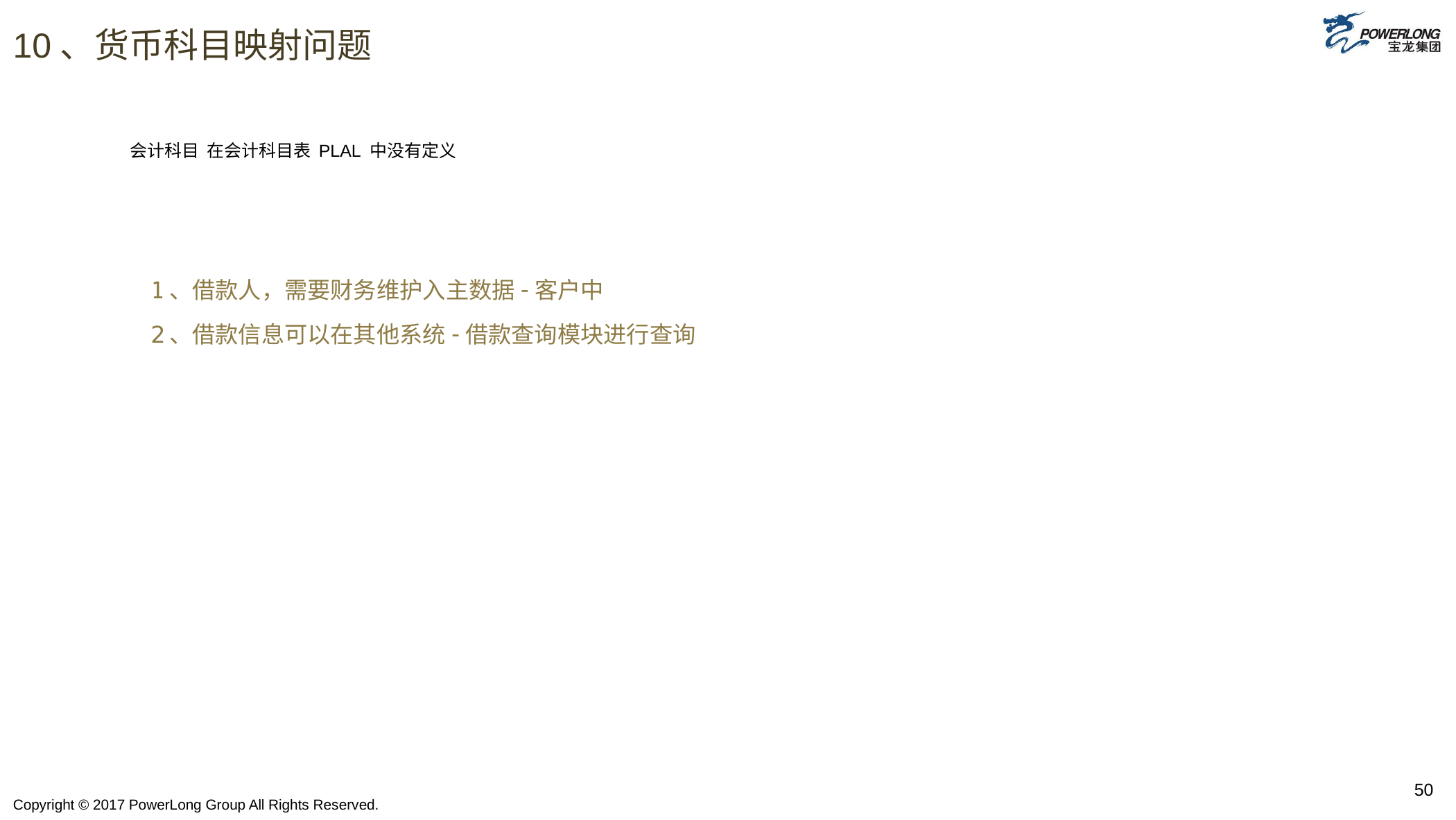

# 10、货币科目映射问题
会计科目  在会计科目表 PLAL 中没有定义
1、借款人，需要财务维护入主数据-客户中

2、借款信息可以在其他系统-借款查询模块进行查询